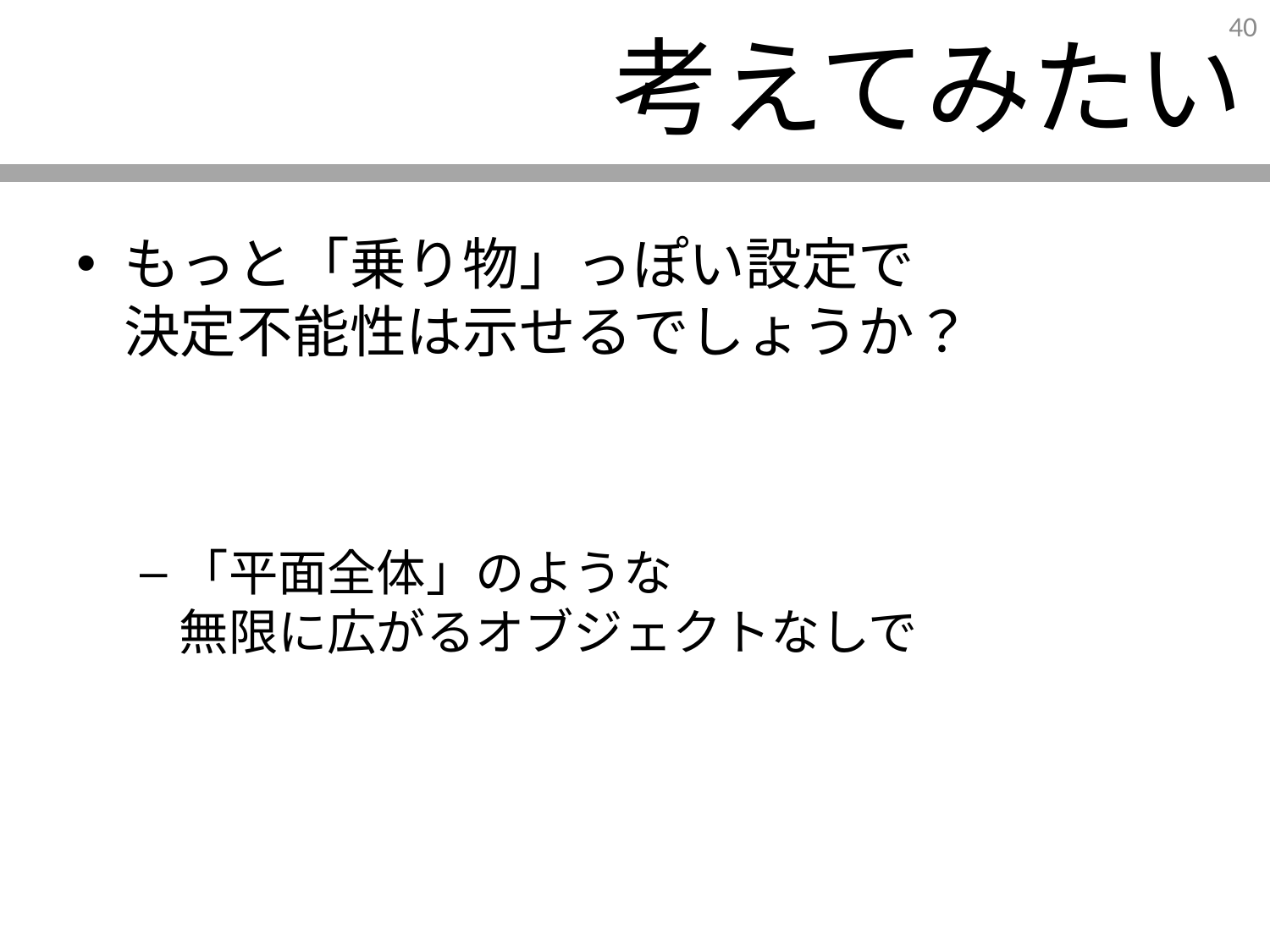

# 考えてみたい
もっと「乗り物」っぽい設定で
決定不能性は示せるでしょうか？

「平面全体」のような
無限に広がるオブジェクトなしで